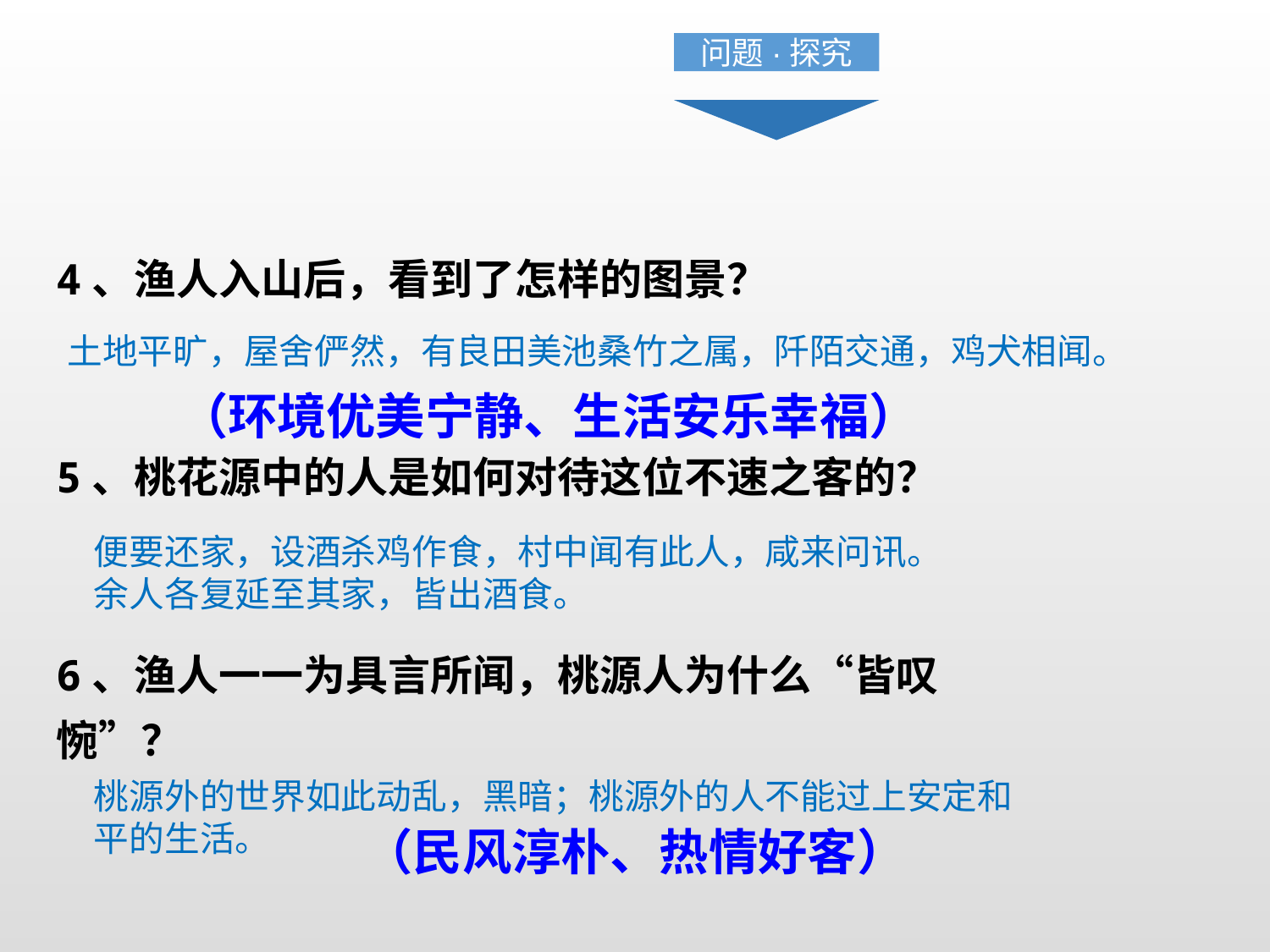

问题·探究

4、渔人入山后，看到了怎样的图景？

5、桃花源中的人是如何对待这位不速之客的？

6、渔人一一为具言所闻，桃源人为什么“皆叹惋”？

土地平旷，屋舍俨然，有良田美池桑竹之属，阡陌交通，鸡犬相闻。
（环境优美宁静、生活安乐幸福）
便要还家，设酒杀鸡作食，村中闻有此人，咸来问讯。余人各复延至其家，皆出酒食。
桃源外的世界如此动乱，黑暗；桃源外的人不能过上安定和平的生活。
（民风淳朴、热情好客）